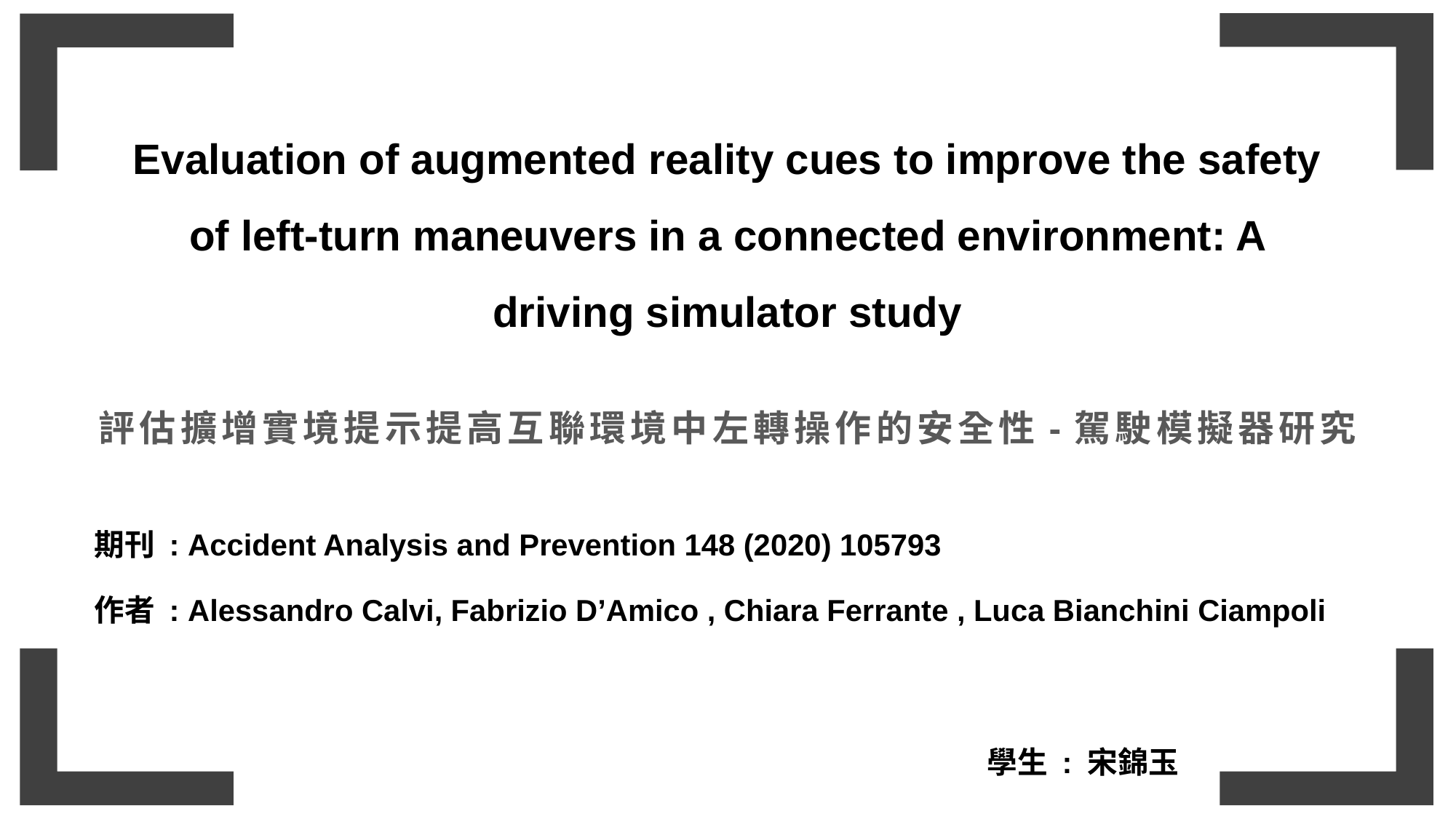

Evaluation of augmented reality cues to improve the safety of left-turn maneuvers in a connected environment: A driving simulator study
評估擴增實境提示提高互聯環境中左轉操作的安全性-駕駛模擬器研究
期刊 : Accident Analysis and Prevention 148 (2020) 105793
作者 : Alessandro Calvi, Fabrizio D’Amico , Chiara Ferrante , Luca Bianchini Ciampoli

學生 : 宋錦玉